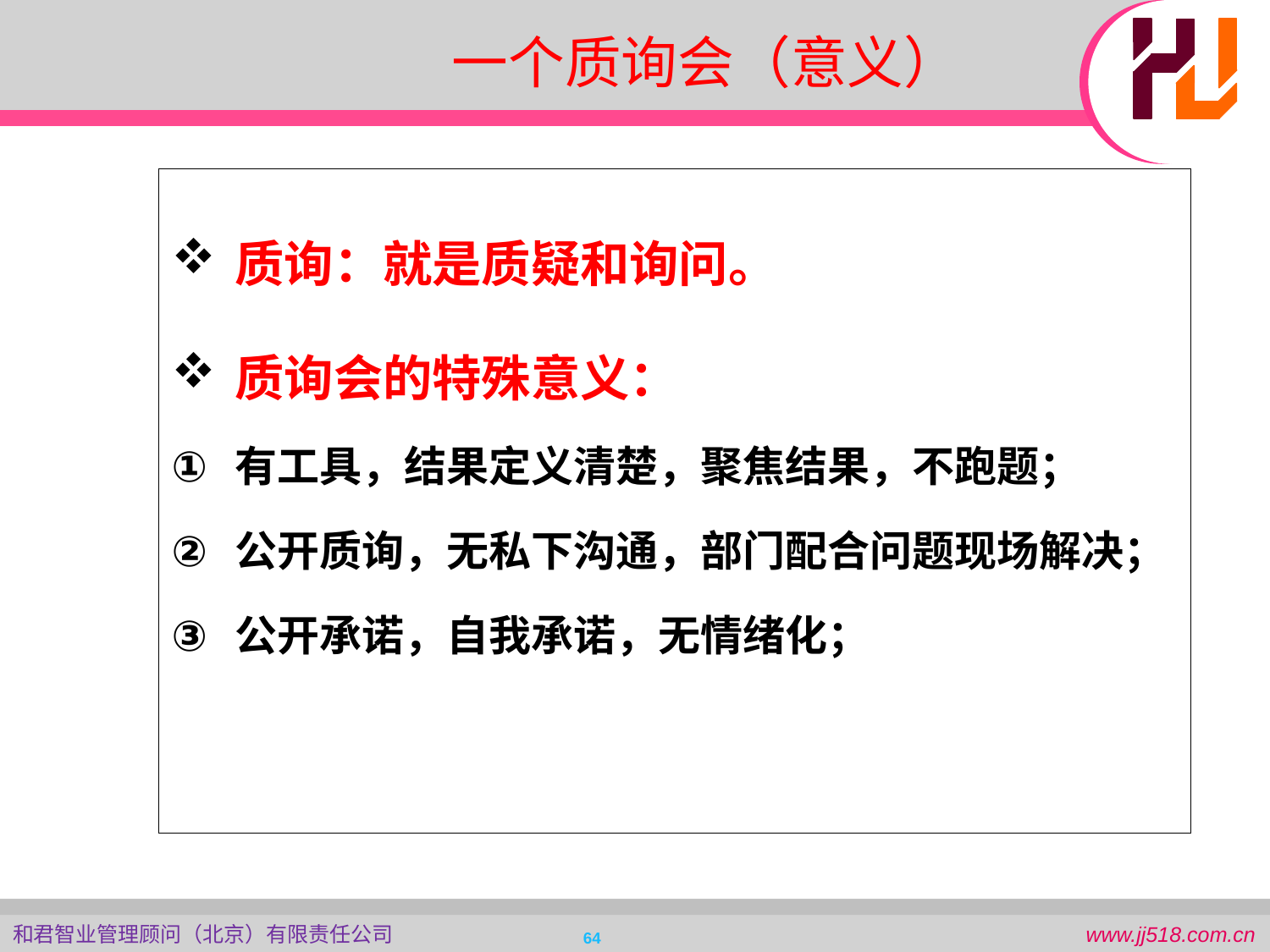

一个质询会（意义）

质询：就是质疑和询问。

质询会的特殊意义：
有工具，结果定义清楚，聚焦结果，不跑题；
公开质询，无私下沟通，部门配合问题现场解决；
公开承诺，自我承诺，无情绪化；

64